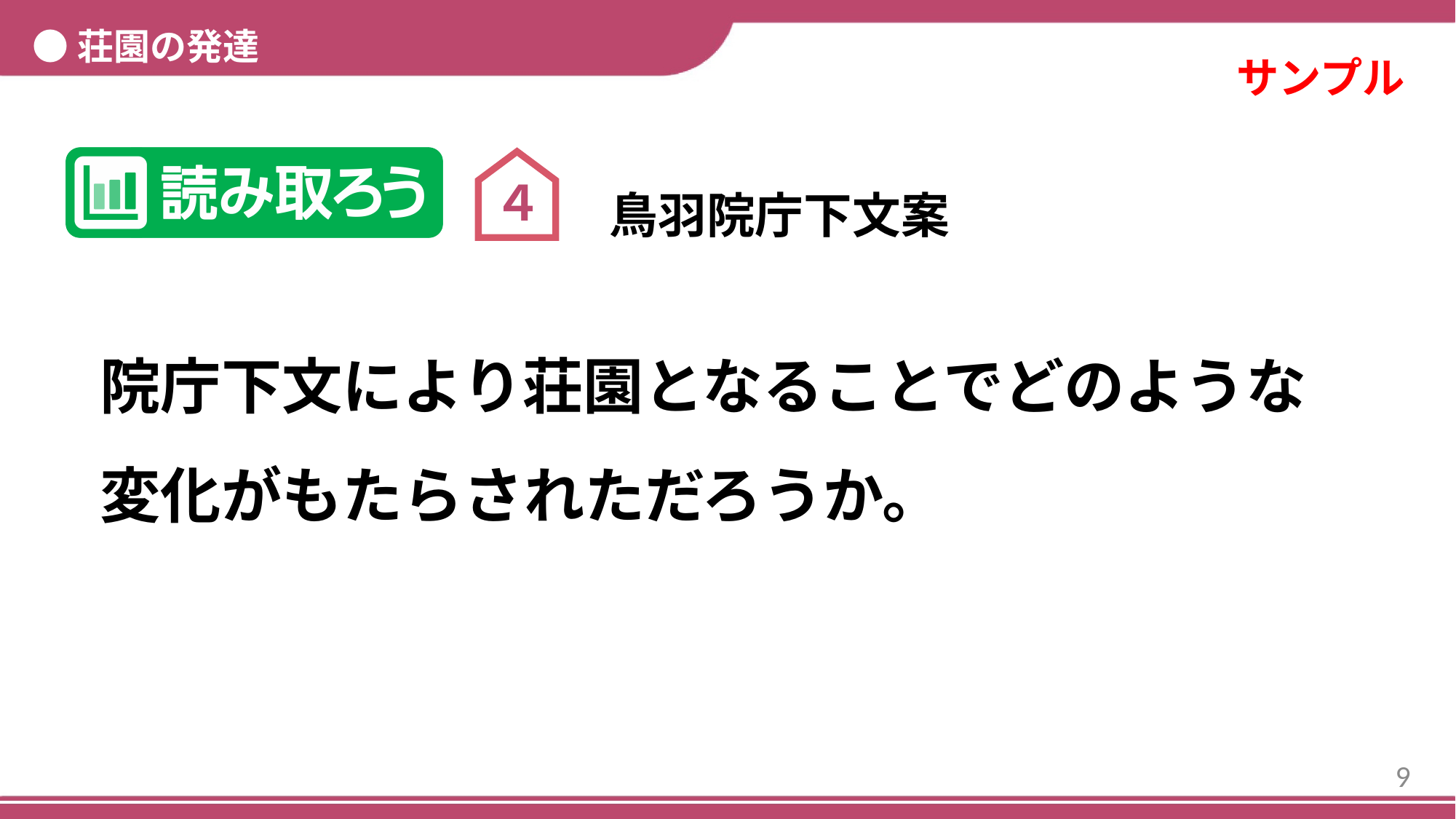

●荘園の発達
サンプル

４
鳥羽院庁下文案
院庁下文により荘園となることでどのような変化がもたらされただろうか。